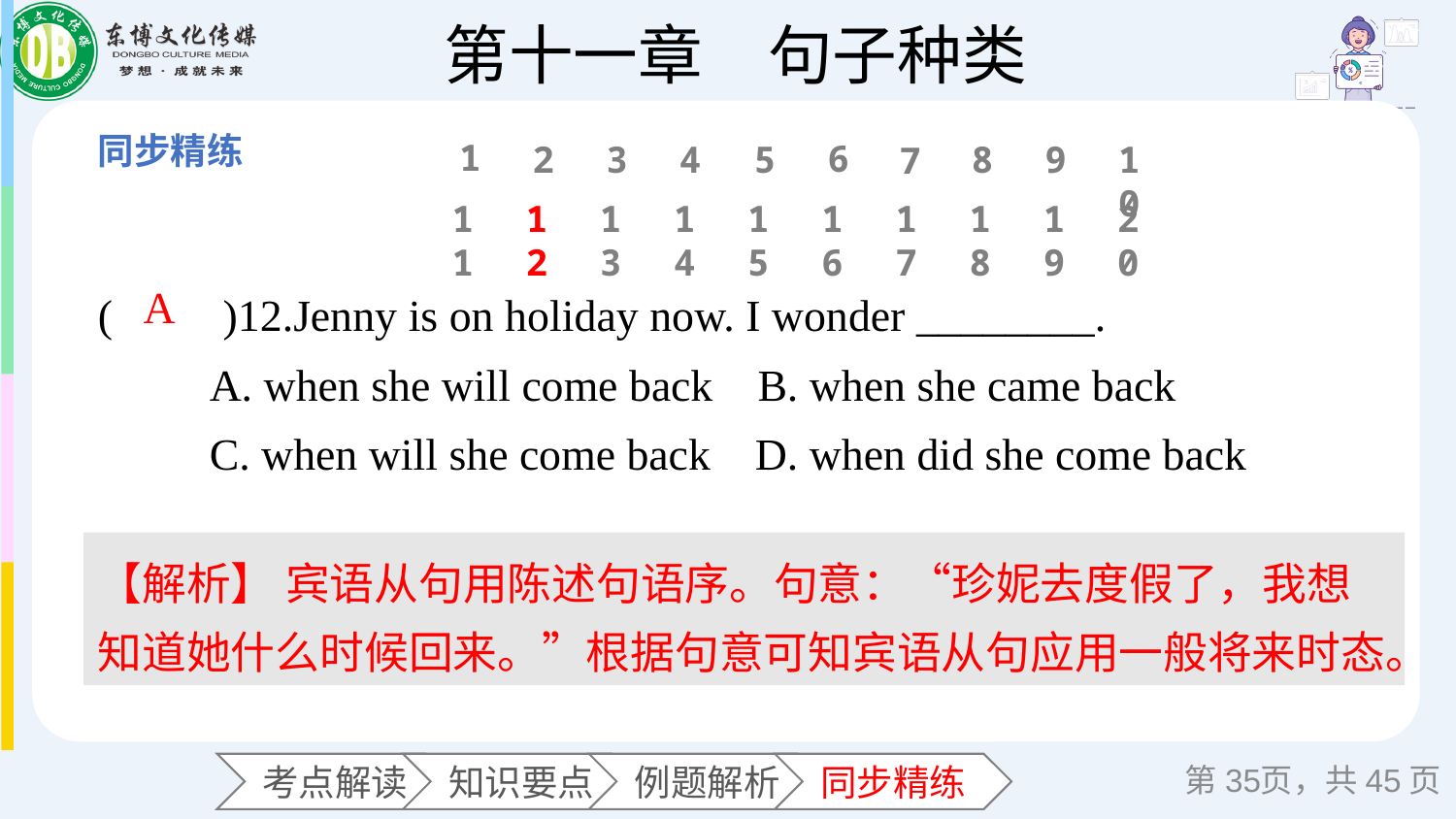

1
6
2
3
4
5
8
9
10
7
11
12
13
14
15
16
17
18
19
20
(　　)12.Jenny is on holiday now. I wonder ________.
          A. when she will come back    B. when she came back
          C. when will she come back    D. when did she come back
A
【解析】 宾语从句用陈述句语序。句意：“珍妮去度假了，我想知道她什么时候回来。”根据句意可知宾语从句应用一般将来时态。
第35页，共45页